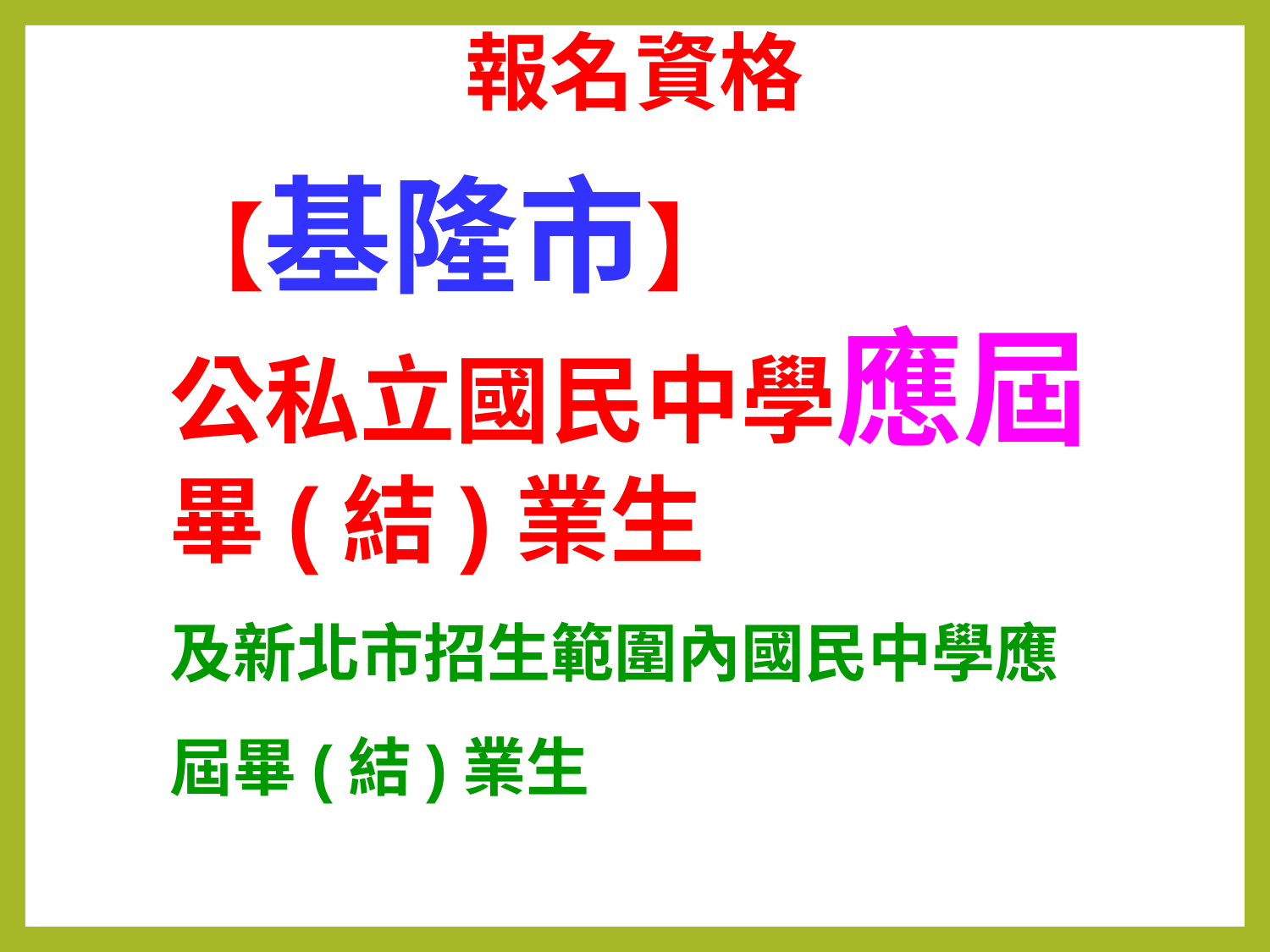

# 報名資格
【基隆市】
公私立國民中學應屆畢(結)業生
及新北市招生範圍內國民中學應屆畢(結)業生